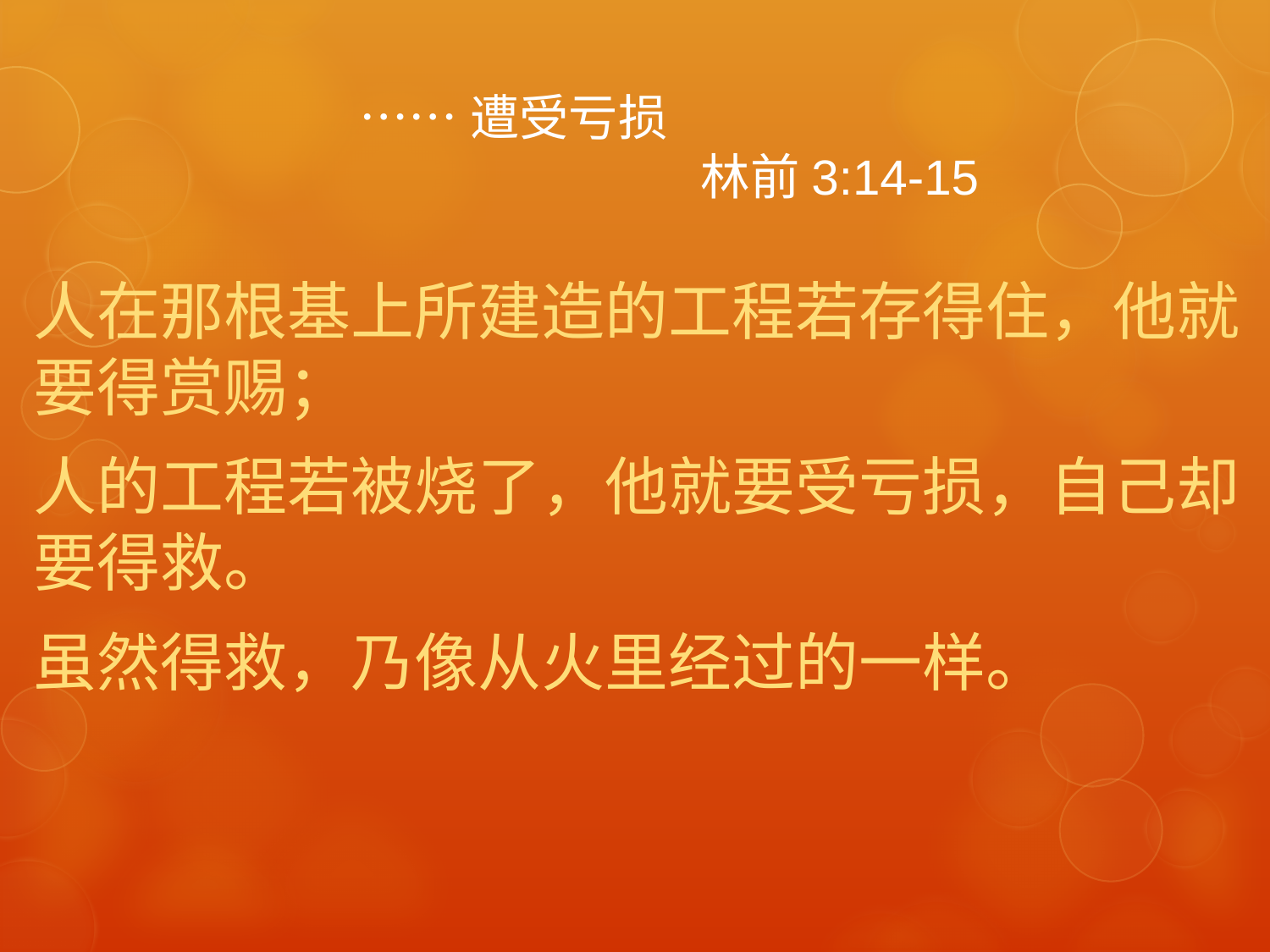

# ……遭受亏损 林前3:14-15
人在那根基上所建造的工程若存得住，他就要得赏赐；
人的工程若被烧了，他就要受亏损，自己却要得救。
虽然得救，乃像从火里经过的一样。